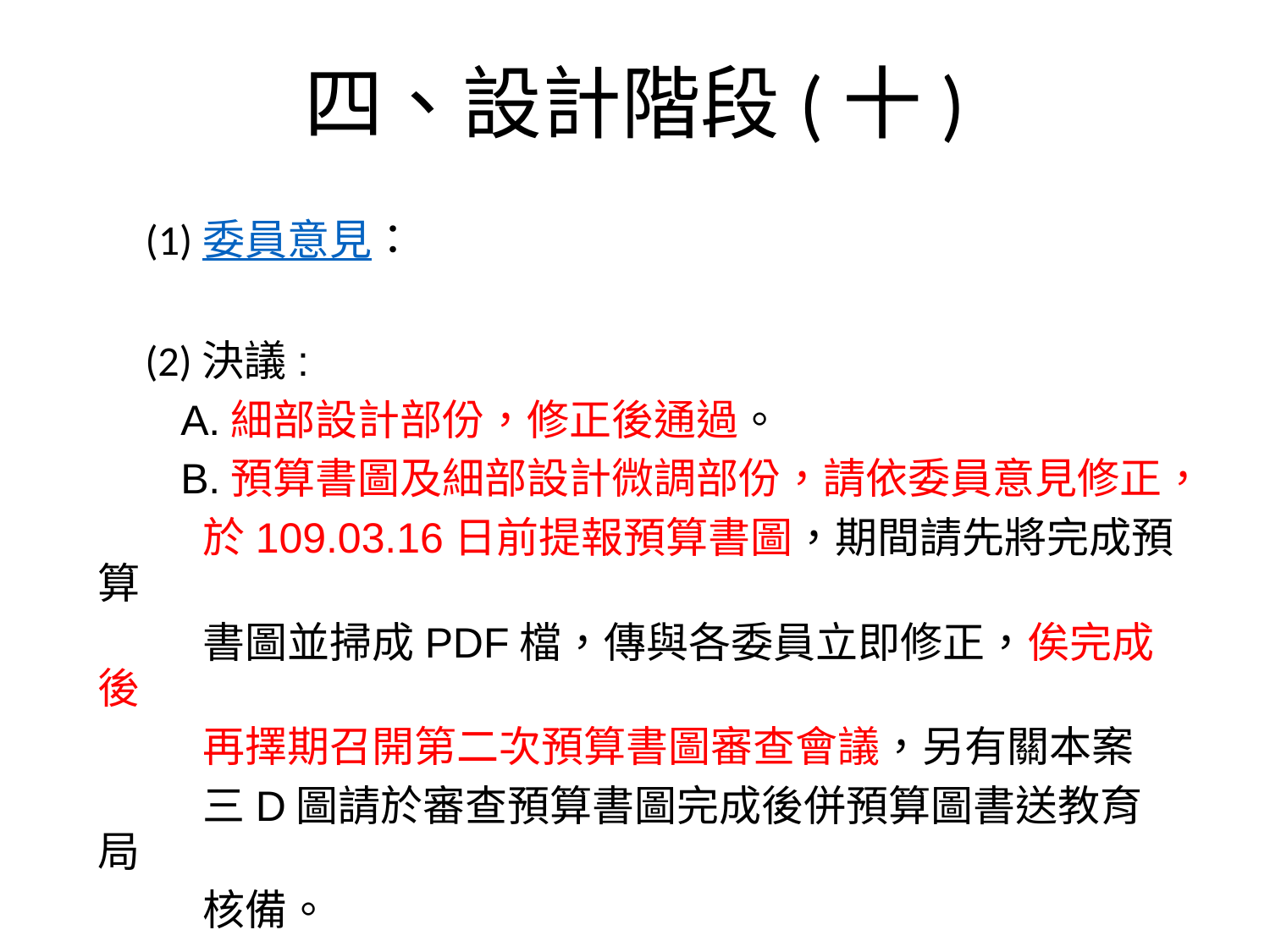

# 四、設計階段(十)
     (1)委員意見：

    (2)決議:
       A.細部設計部份，修正後通過。
       B.預算書圖及細部設計微調部份，請依委員意見修正，
          於109.03.16日前提報預算書圖，期間請先將完成預算
          書圖並掃成PDF檔，傳與各委員立即修正，俟完成後
          再擇期召開第二次預算書圖審查會議，另有關本案
          三D圖請於審查預算書圖完成後併預算圖書送教育局
          核備。